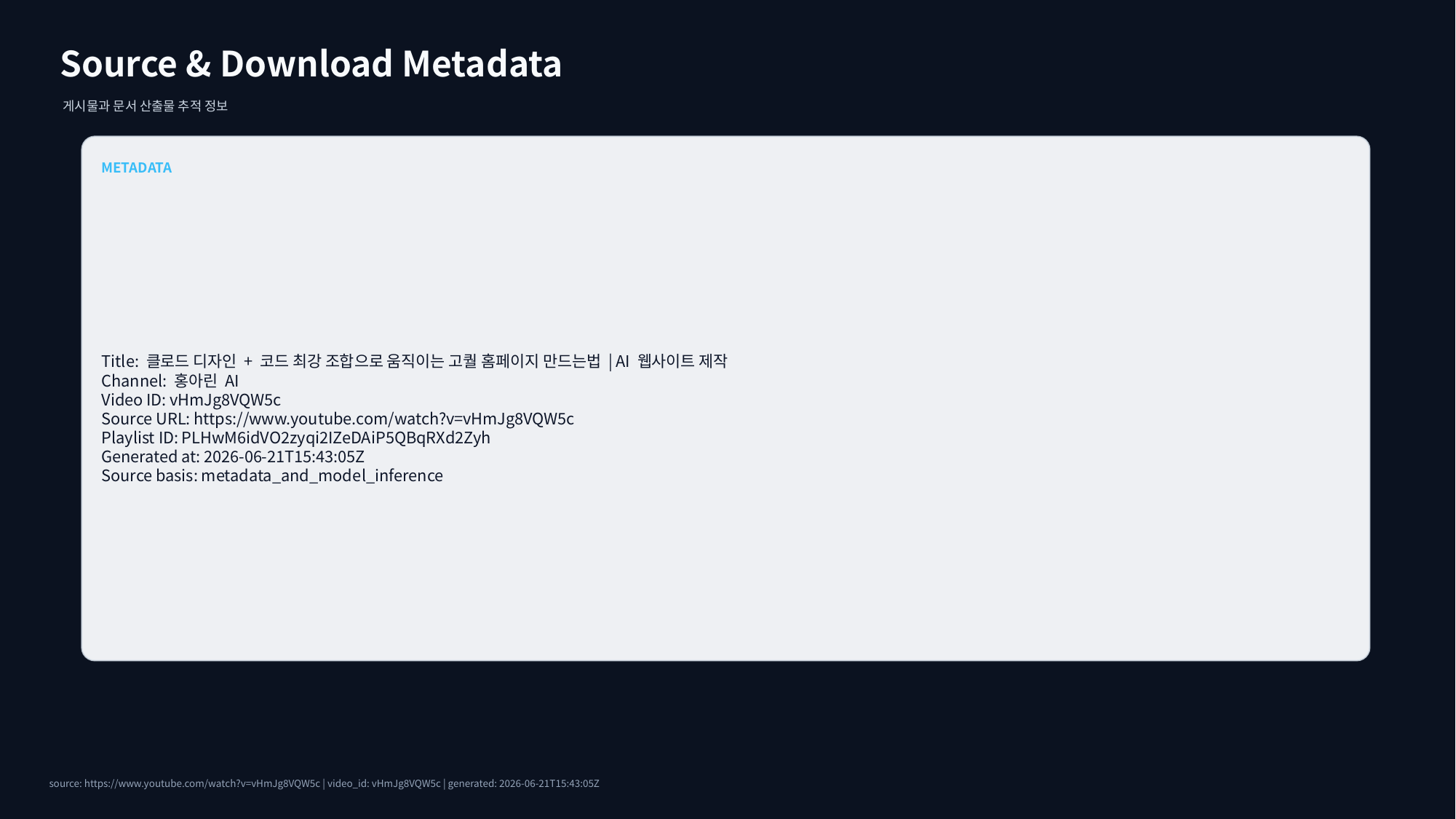

Source & Download Metadata
게시물과 문서 산출물 추적 정보

METADATA
Title: 클로드 디자인 + 코드 최강 조합으로 움직이는 고퀄 홈페이지 만드는법 | AI 웹사이트 제작
Channel: 홍아린 AI
Video ID: vHmJg8VQW5c
Source URL: https://www.youtube.com/watch?v=vHmJg8VQW5c
Playlist ID: PLHwM6idVO2zyqi2IZeDAiP5QBqRXd2Zyh
Generated at: 2026-06-21T15:43:05Z
Source basis: metadata_and_model_inference
source: https://www.youtube.com/watch?v=vHmJg8VQW5c | video_id: vHmJg8VQW5c | generated: 2026-06-21T15:43:05Z